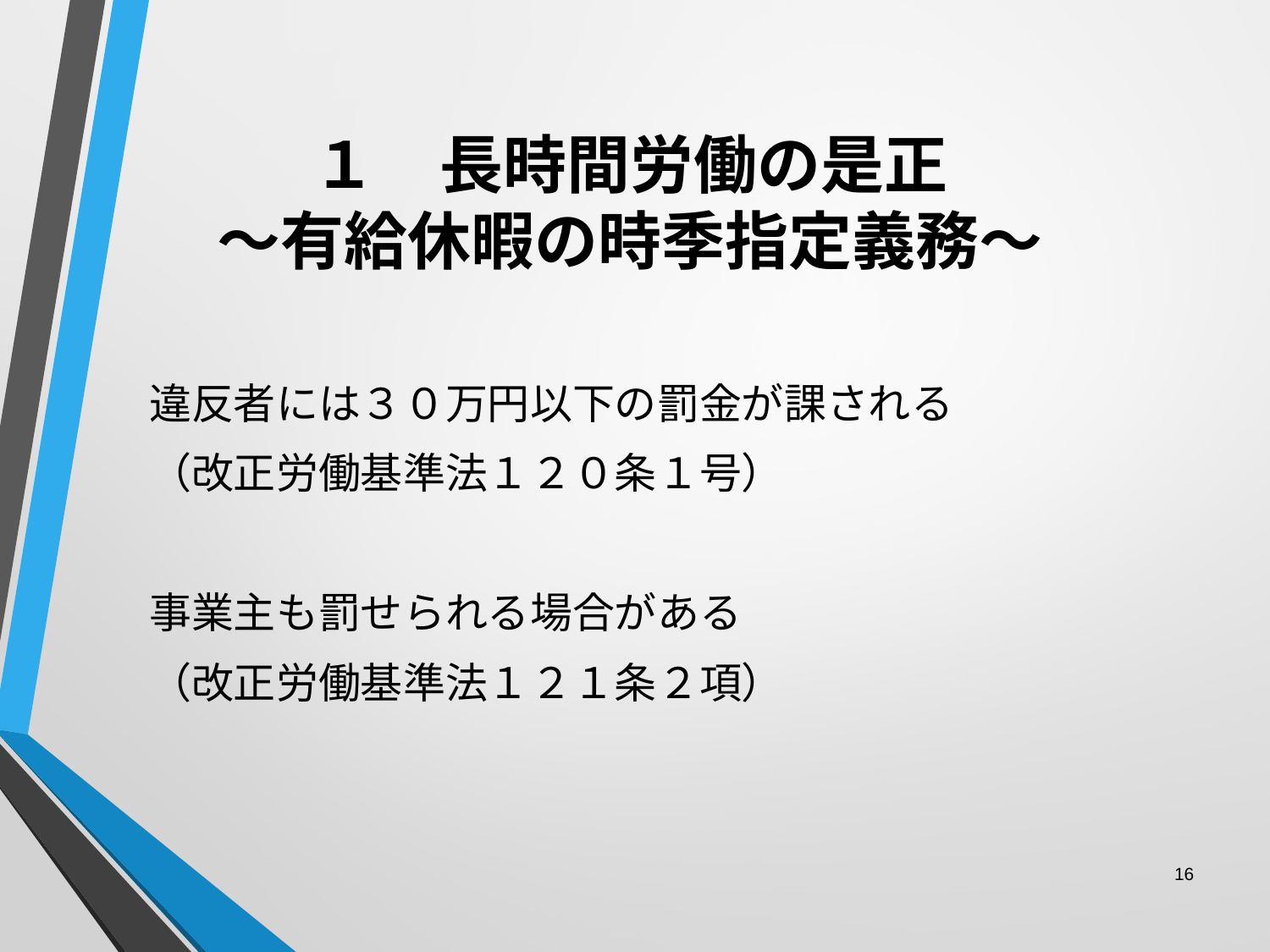

# １　長時間労働の是正 ～有給休暇の時季指定義務～
違反者には３０万円以下の罰金が課される
（改正労働基準法１２０条１号）

事業主も罰せられる場合がある
（改正労働基準法１２１条２項）

16